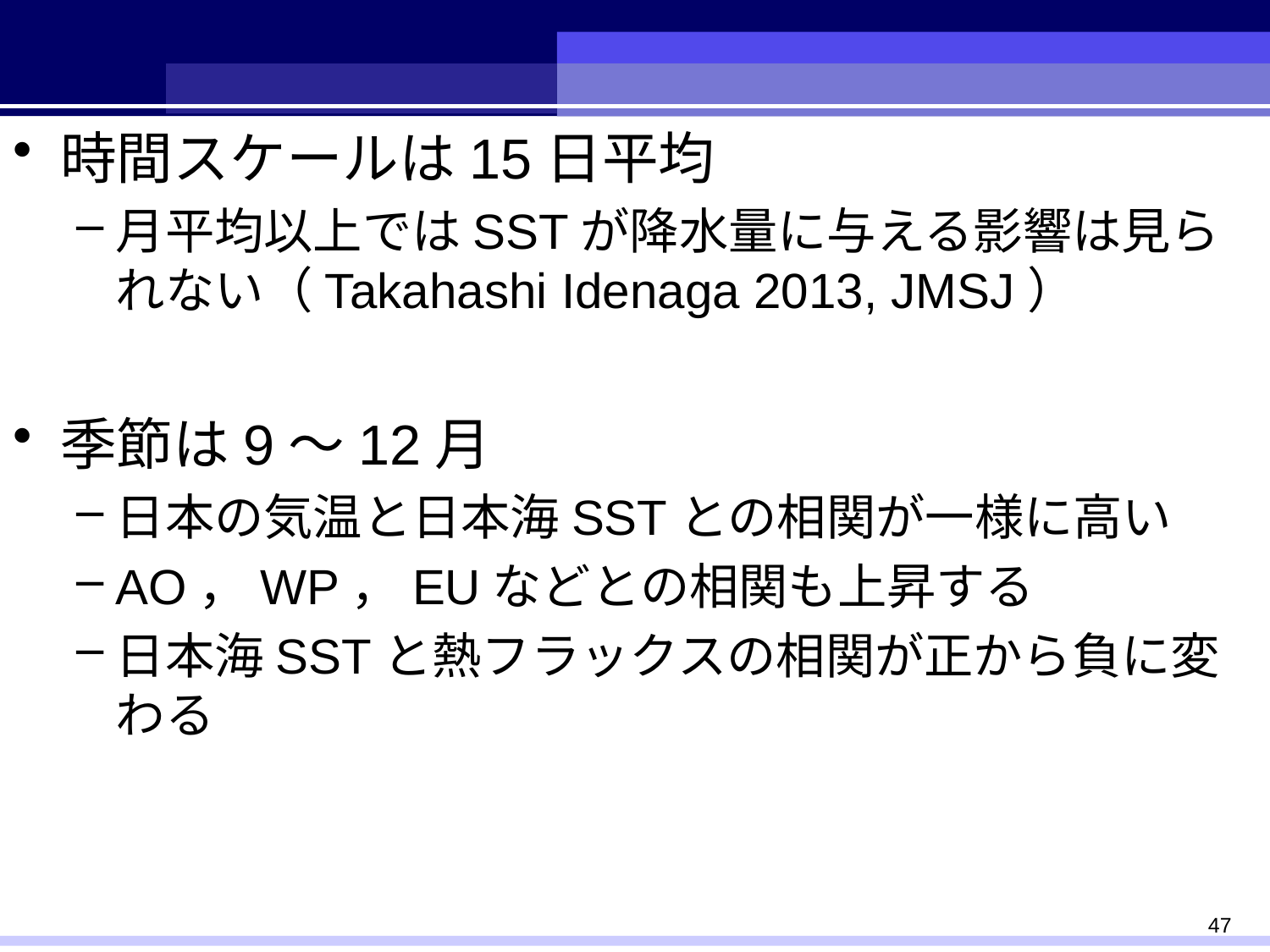

#
時間スケールは15日平均
月平均以上ではSSTが降水量に与える影響は見られない（Takahashi Idenaga 2013, JMSJ）

季節は9～12月
日本の気温と日本海SSTとの相関が一様に高い
AO，WP，EUなどとの相関も上昇する
日本海SSTと熱フラックスの相関が正から負に変わる
47